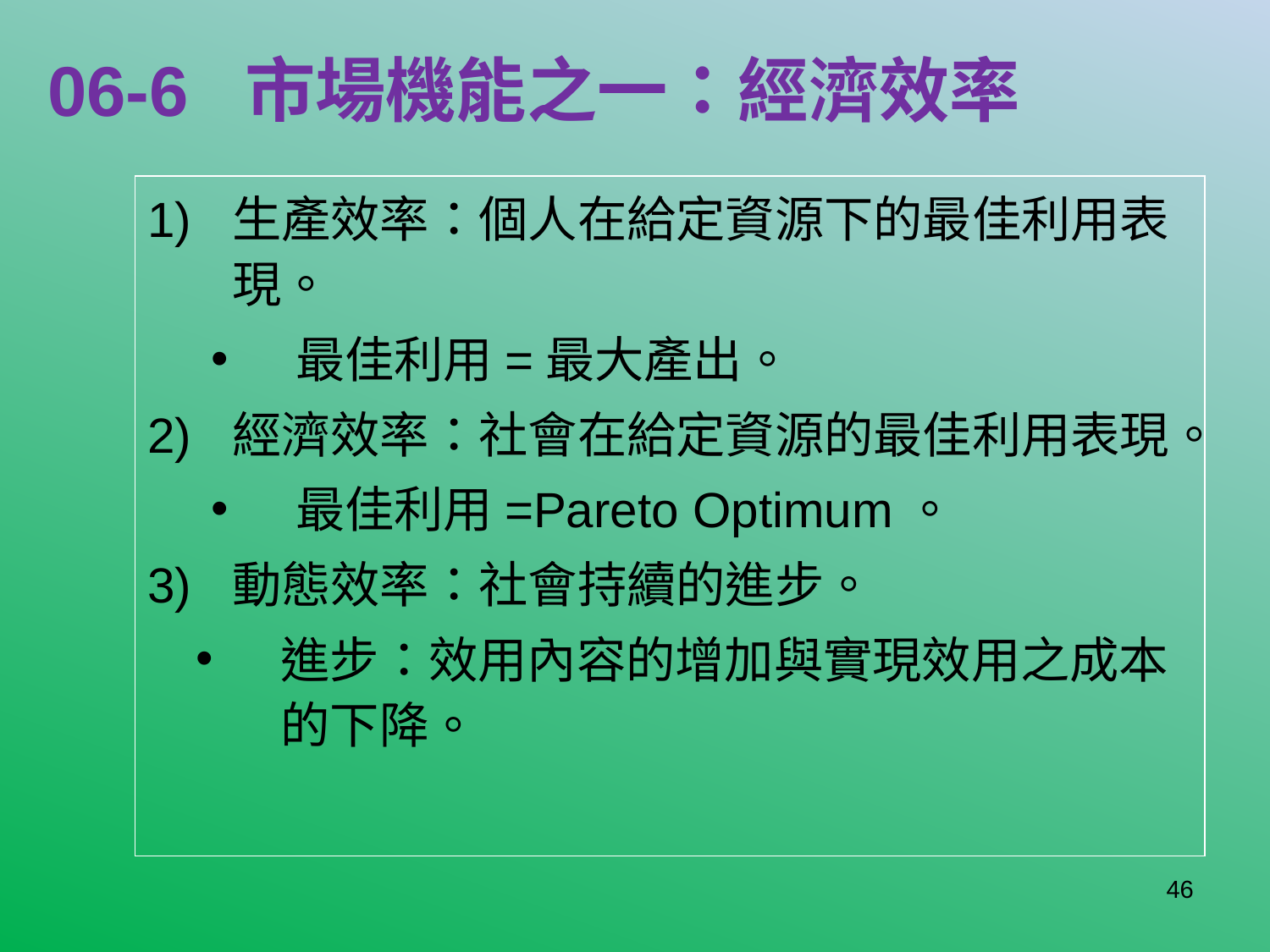

# 06-6  市場機能之一：經濟效率
生產效率：個人在給定資源下的最佳利用表現。
最佳利用=最大產出。
經濟效率：社會在給定資源的最佳利用表現。
最佳利用=Pareto Optimum。
動態效率：社會持續的進步。
進步：效用內容的增加與實現效用之成本的下降。
46